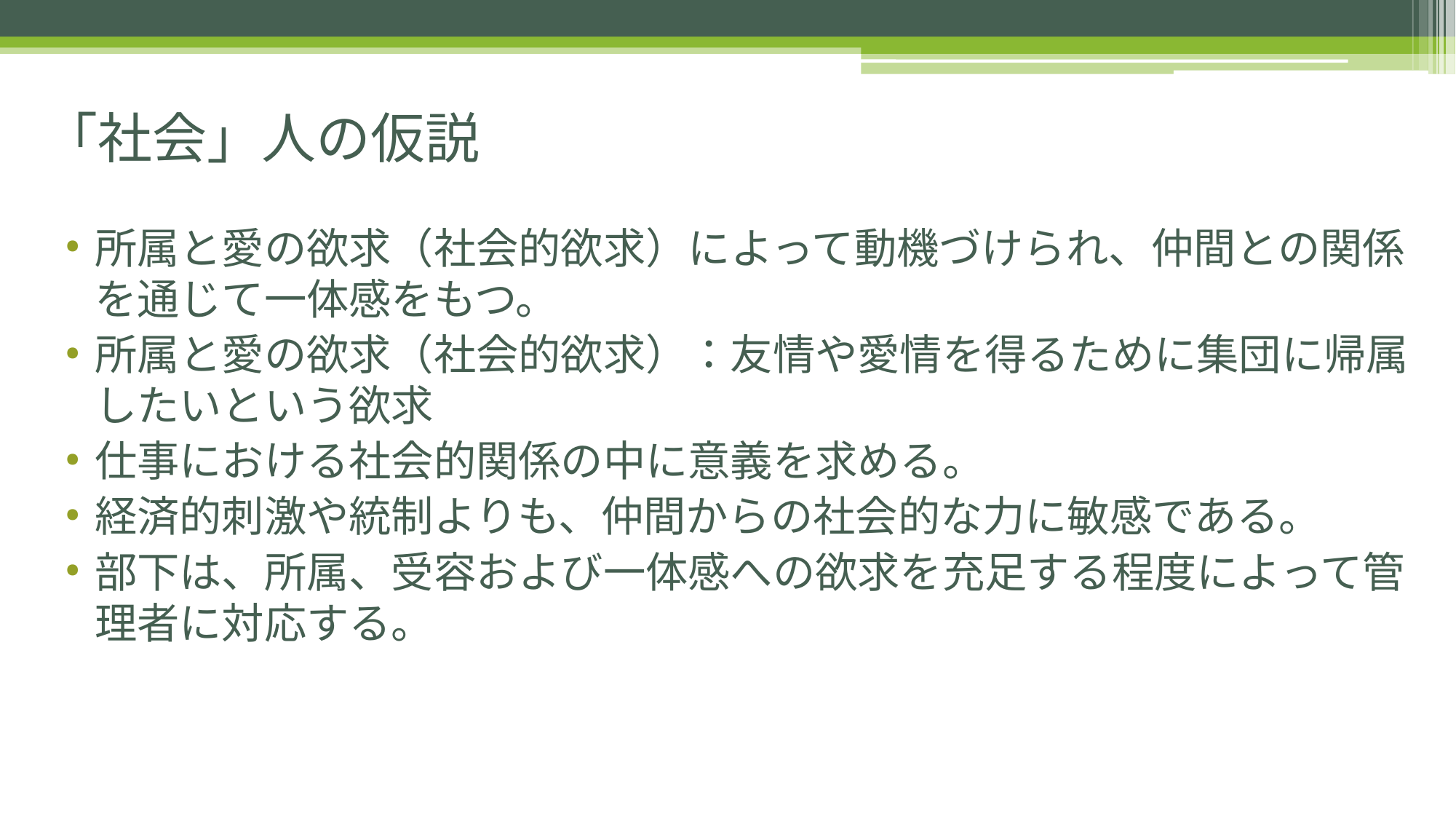

# 「社会」人の仮説
所属と愛の欲求（社会的欲求）によって動機づけられ、仲間との関係を通じて一体感をもつ。
所属と愛の欲求（社会的欲求）：友情や愛情を得るために集団に帰属したいという欲求
仕事における社会的関係の中に意義を求める。
経済的刺激や統制よりも、仲間からの社会的な力に敏感である。
部下は、所属、受容および一体感への欲求を充足する程度によって管理者に対応する。